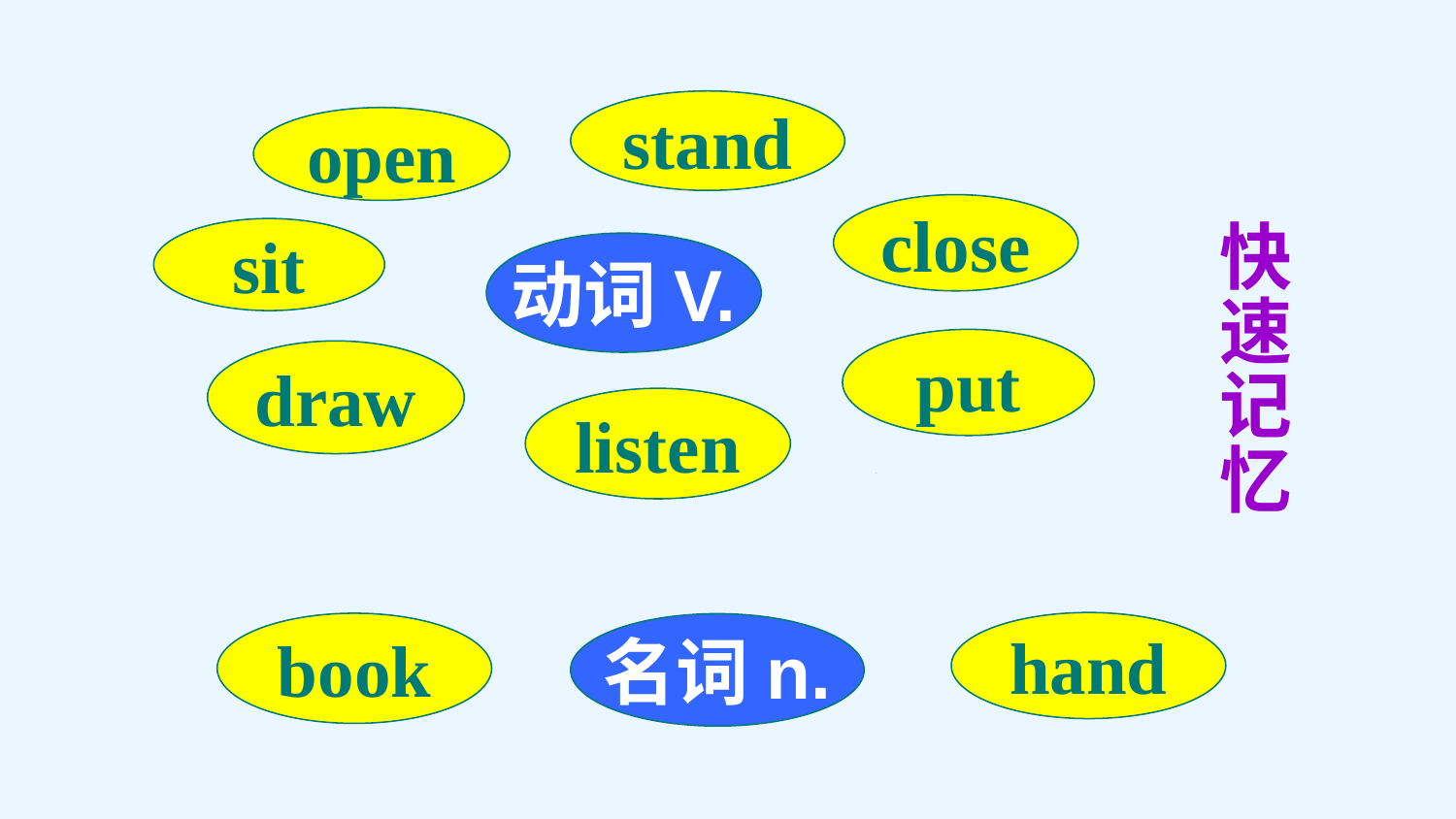

stand
open
close
sit
快速
记忆
动词V.
put
draw
listen

hand
book
名词n.